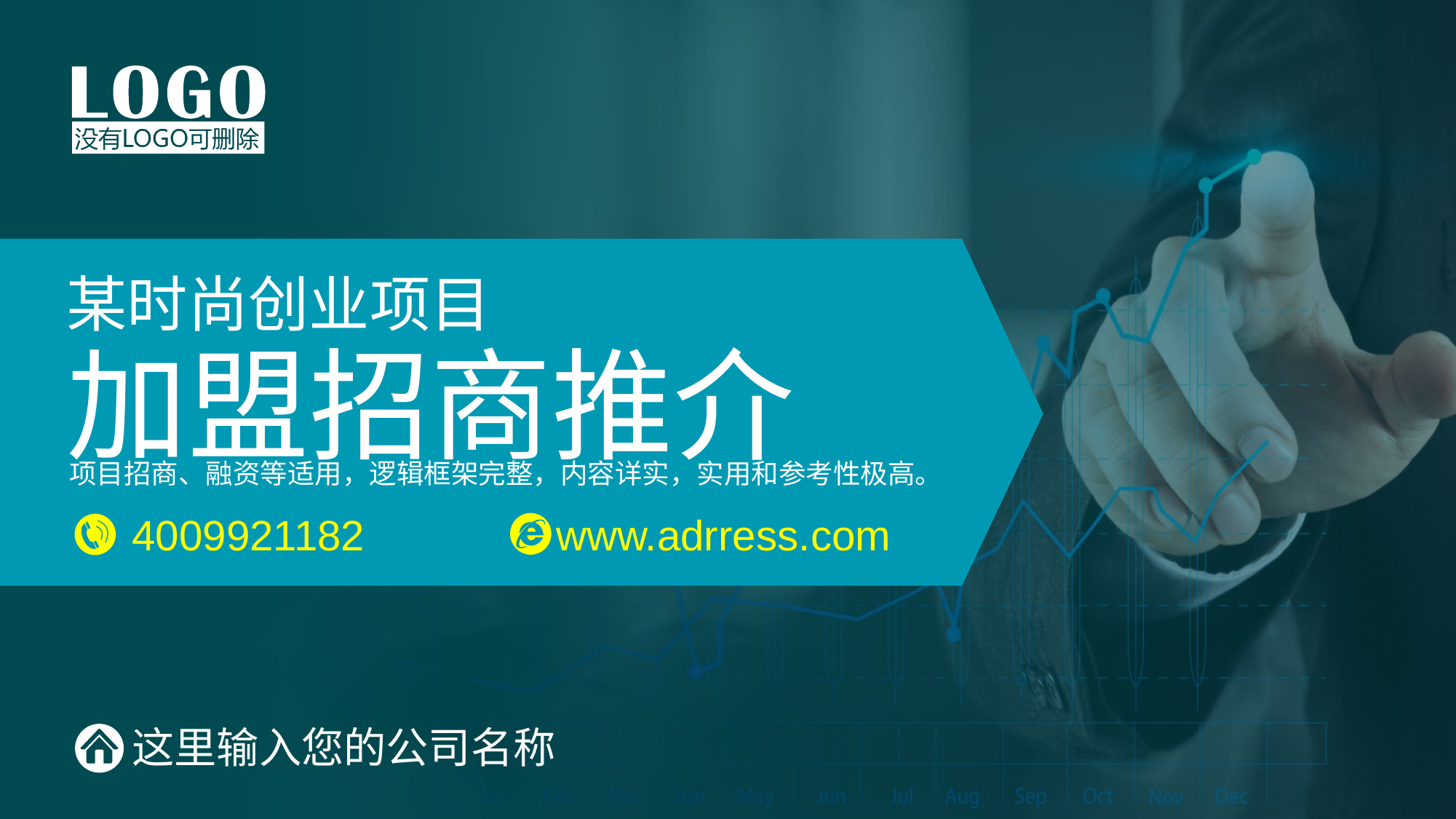

某时尚创业项目
加盟招商推介
项目招商、融资等适用，逻辑框架完整，内容详实，实用和参考性极高。
4009921182
www.adrress.com

这里输入您的公司名称